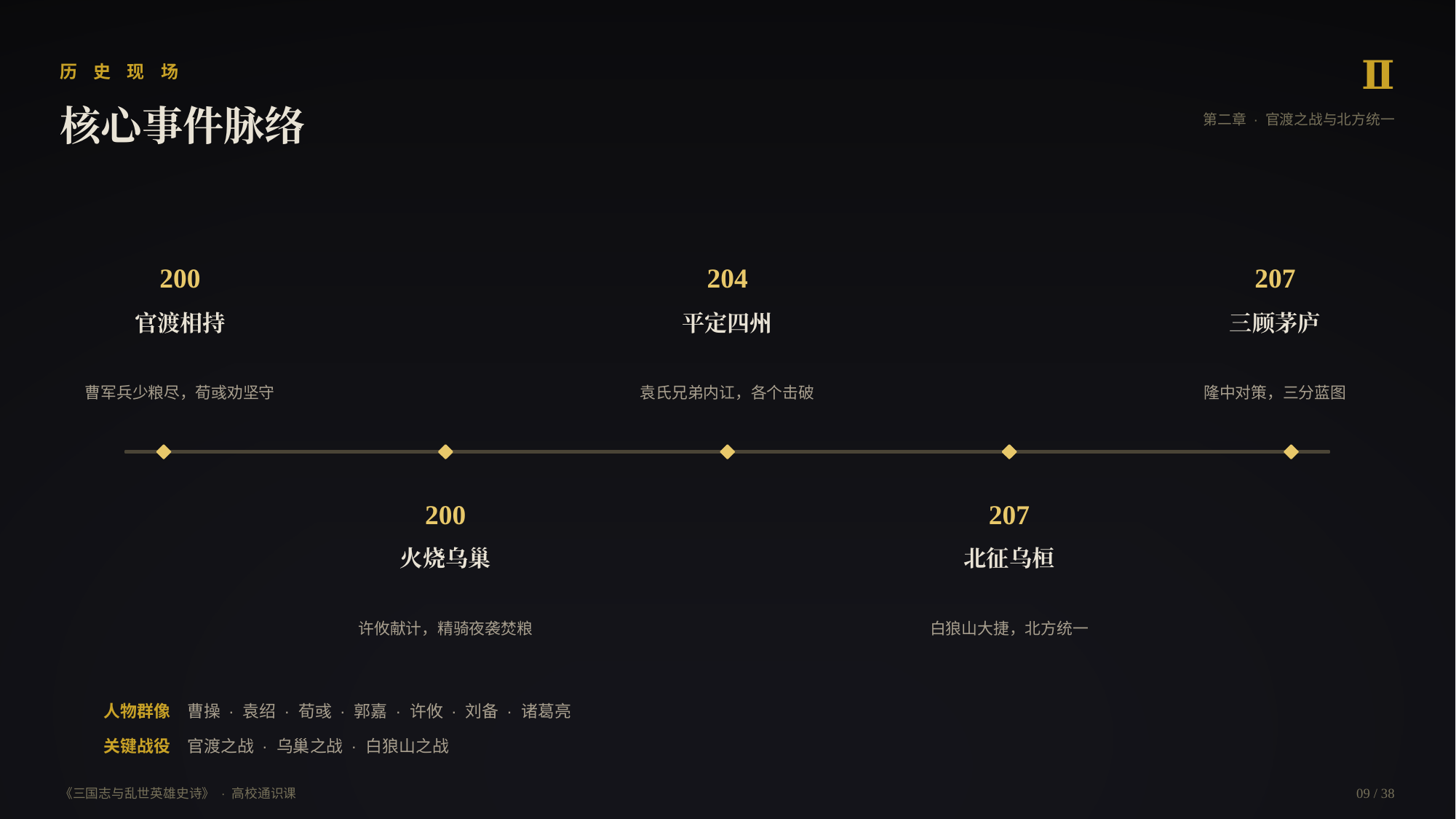

Ⅱ
历 史 现 场
核心事件脉络
第二章 · 官渡之战与北方统一
200
204
207
官渡相持
平定四州
三顾茅庐
曹军兵少粮尽，荀彧劝坚守
袁氏兄弟内讧，各个击破
隆中对策，三分蓝图

200
207
火烧乌巢
北征乌桓
许攸献计，精骑夜袭焚粮
白狼山大捷，北方统一
人物群像　曹操 · 袁绍 · 荀彧 · 郭嘉 · 许攸 · 刘备 · 诸葛亮
关键战役　官渡之战 · 乌巢之战 · 白狼山之战
《三国志与乱世英雄史诗》 · 高校通识课
09 / 38